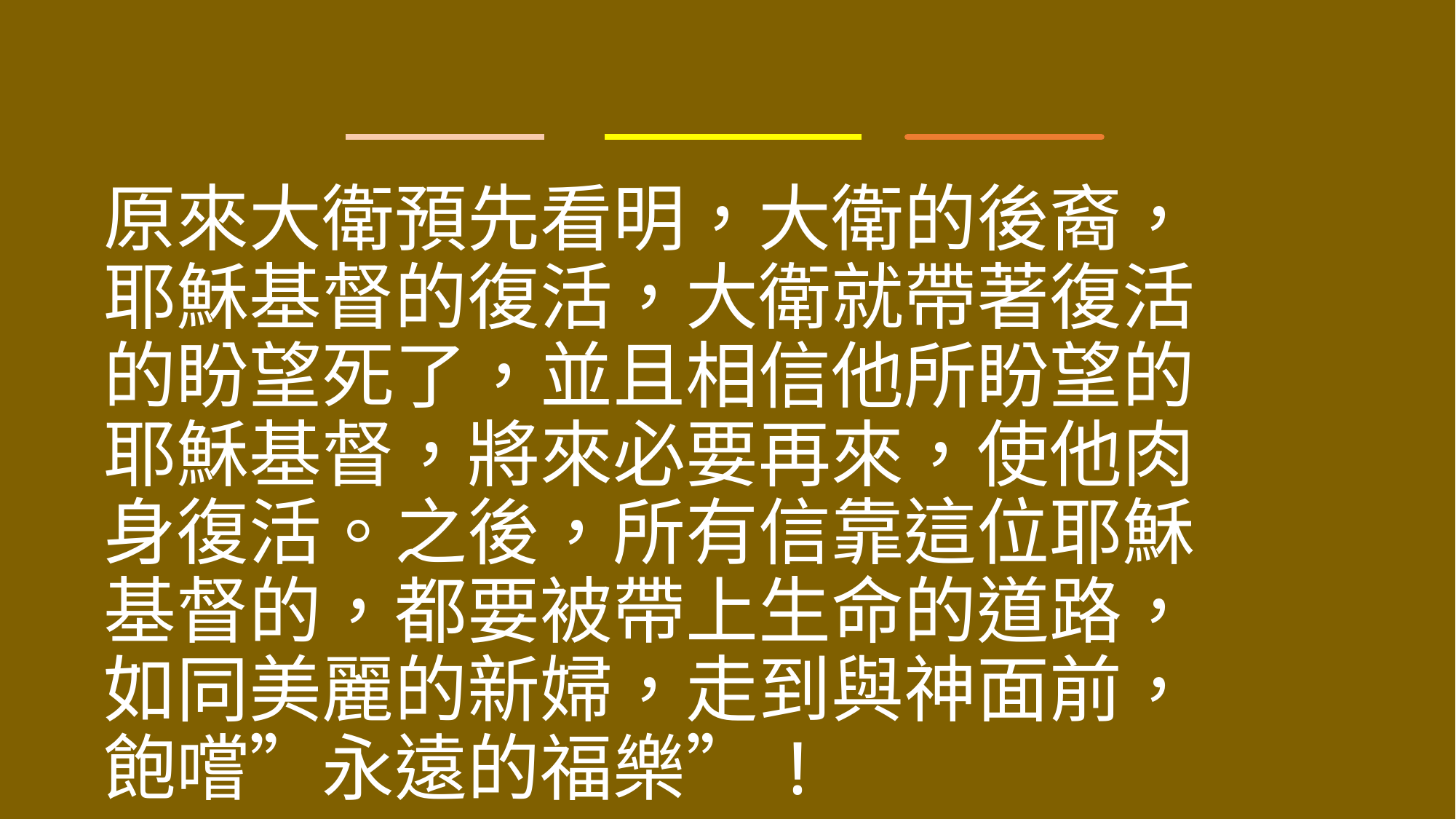

原來大衛預先看明，大衛的後裔，耶穌基督的復活，大衛就帶著復活的盼望死了，並且相信他所盼望的耶穌基督，將來必要再來，使他肉身復活。之後，所有信靠這位耶穌基督的，都要被帶上生命的道路，如同美麗的新婦，走到與神面前，飽嚐”永遠的福樂”!